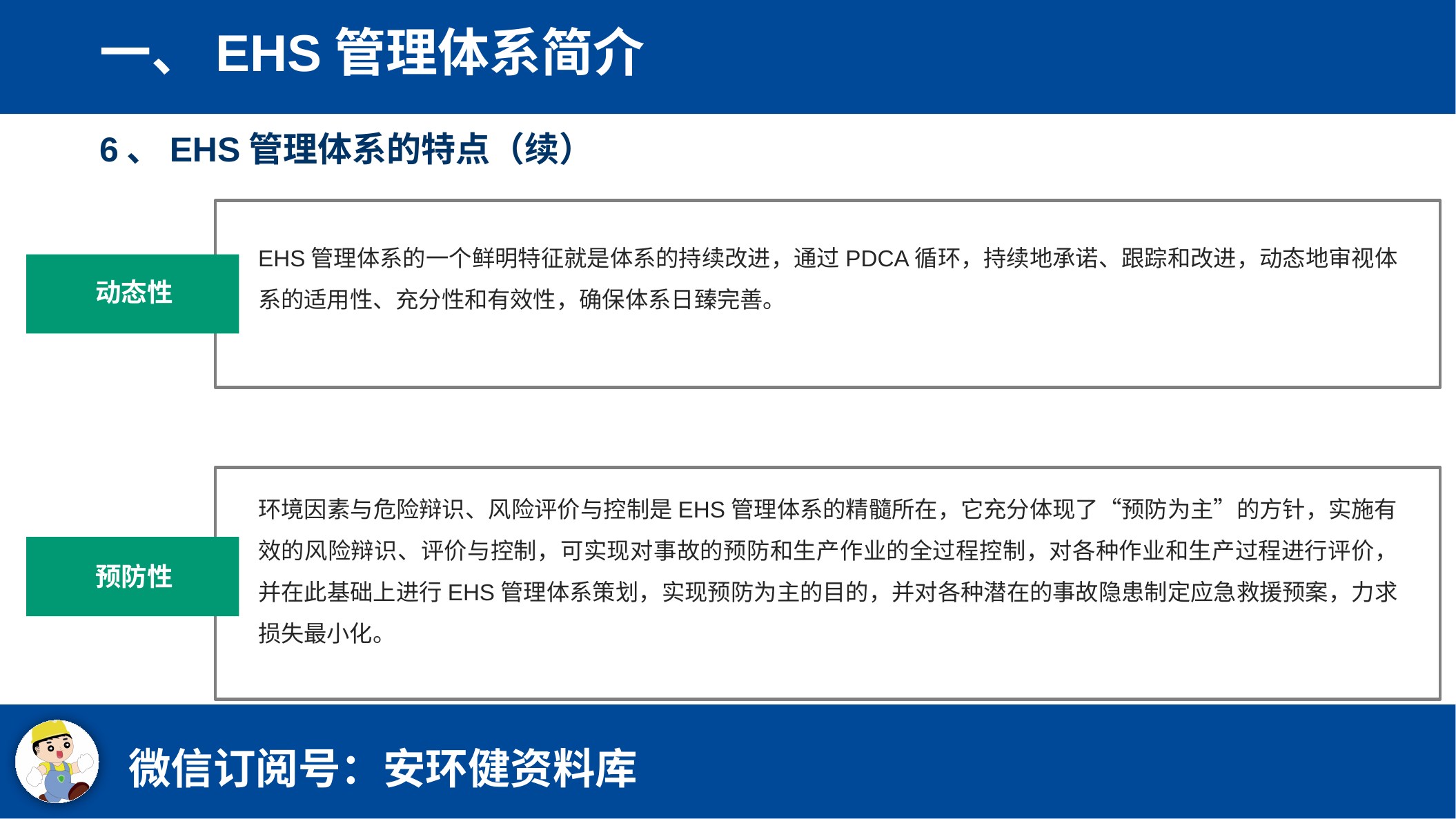

一、EHS管理体系简介
6、EHS管理体系的特点（续）

EHS管理体系的一个鲜明特征就是体系的持续改进，通过PDCA循环，持续地承诺、跟踪和改进，动态地审视体系的适用性、充分性和有效性，确保体系日臻完善。

动态性

环境因素与危险辩识、风险评价与控制是EHS管理体系的精髓所在，它充分体现了“预防为主”的方针，实施有效的风险辩识、评价与控制，可实现对事故的预防和生产作业的全过程控制，对各种作业和生产过程进行评价，并在此基础上进行EHS管理体系策划，实现预防为主的目的，并对各种潜在的事故隐患制定应急救援预案，力求损失最小化。

预防性